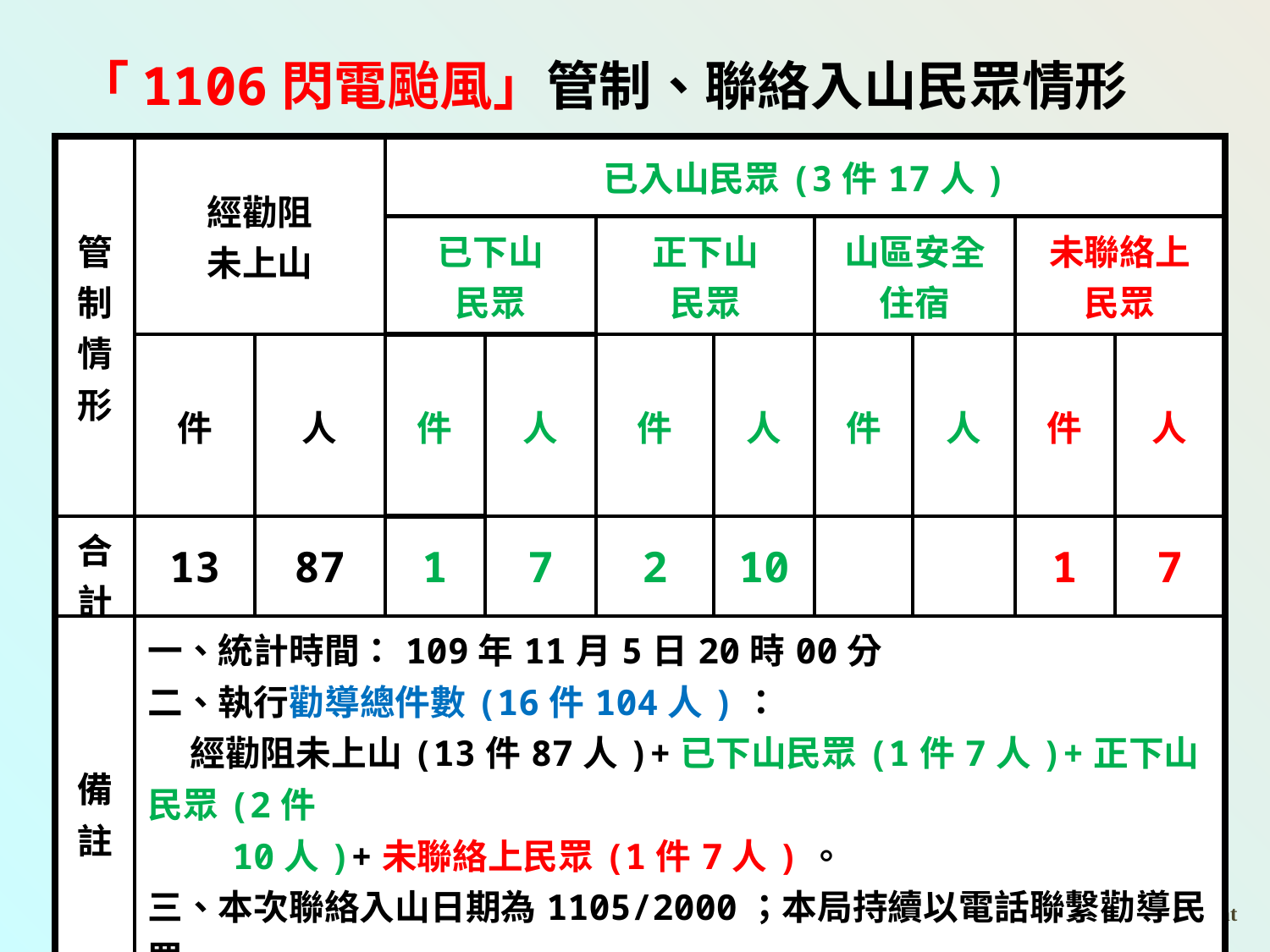

「1106閃電颱風」管制、聯絡入山民眾情形
| 管制情形 | 經勸阻 未上山 |  | 已入山民眾(3件17人) |  |  |  |  |  |  |  |
| --- | --- | --- | --- | --- | --- | --- | --- | --- | --- | --- |
|  |  |  | 已下山 民眾 |  | 正下山 民眾 |  | 山區安全住宿 |  | 未聯絡上 民眾 |  |
|  | 件 | 人 | 件 | 人 | 件 | 人 | 件 | 人 | 件 | 人 |
| 合計 | 13 | 87 | 1 | 7 | 2 | 10 |  |  | 1 | 7 |
| 備註 | 一、統計時間：109年11月5日20時00分 二、執行勸導總件數(16件104人)： 經勸阻未上山(13件87人)+已下山民眾(1件7人)+正下山民眾(2件 10人)+未聯絡上民眾(1件7人)。 三、本次聯絡入山日期為1105/2000；本局持續以電話聯繫勸導民眾 因颱風勿從事登山活動。 四、經調閱109年11月5日~7日申請登山者計有17件111人。 |  |  |  |  |  |  |  |  |  |